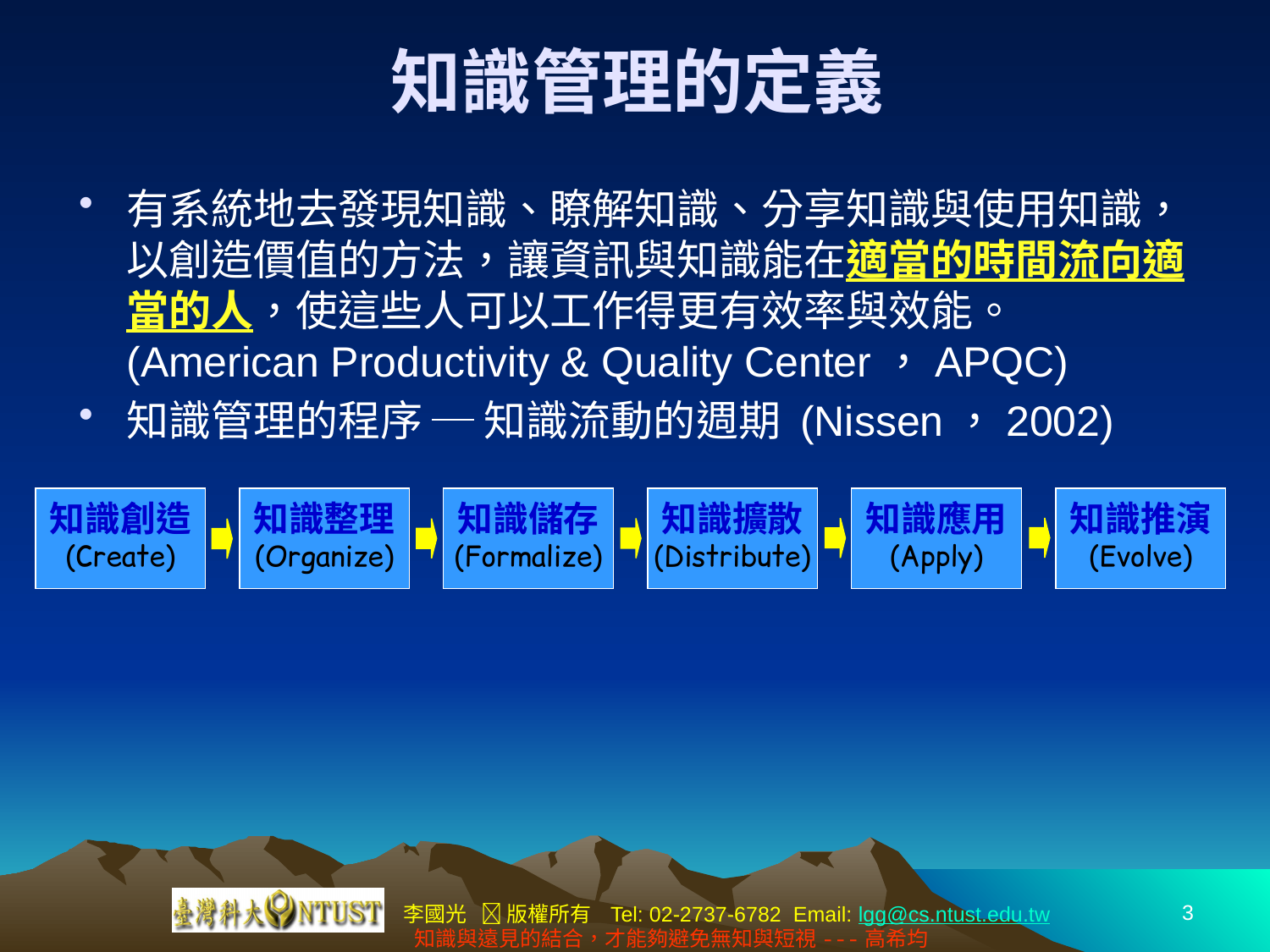

# 知識管理的定義
有系統地去發現知識、瞭解知識、分享知識與使用知識，以創造價值的方法，讓資訊與知識能在適當的時間流向適當的人，使這些人可以工作得更有效率與效能。(American Productivity & Quality Center，APQC)
知識管理的程序 ─ 知識流動的週期 (Nissen，2002)

知識創造
(Create)

知識整理
(Organize)

知識儲存
(Formalize)

知識擴散
(Distribute)

知識應用
(Apply)

知識推演
(Evolve)
3